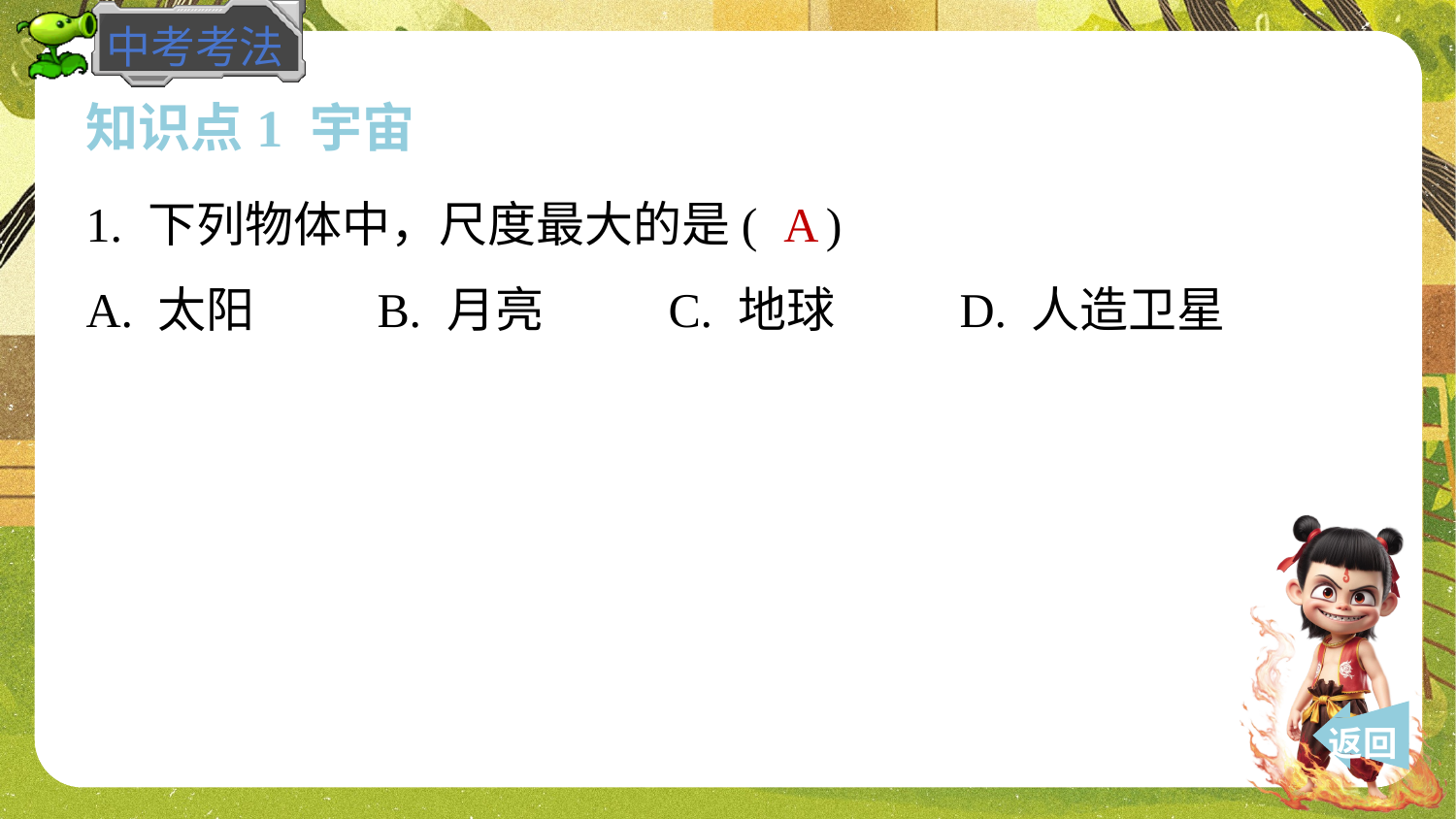

知识点1 宇宙
1. 下列物体中，尺度最大的是(     )
A
A. 太阳	B. 月亮	C. 地球	D. 人造卫星
 返回